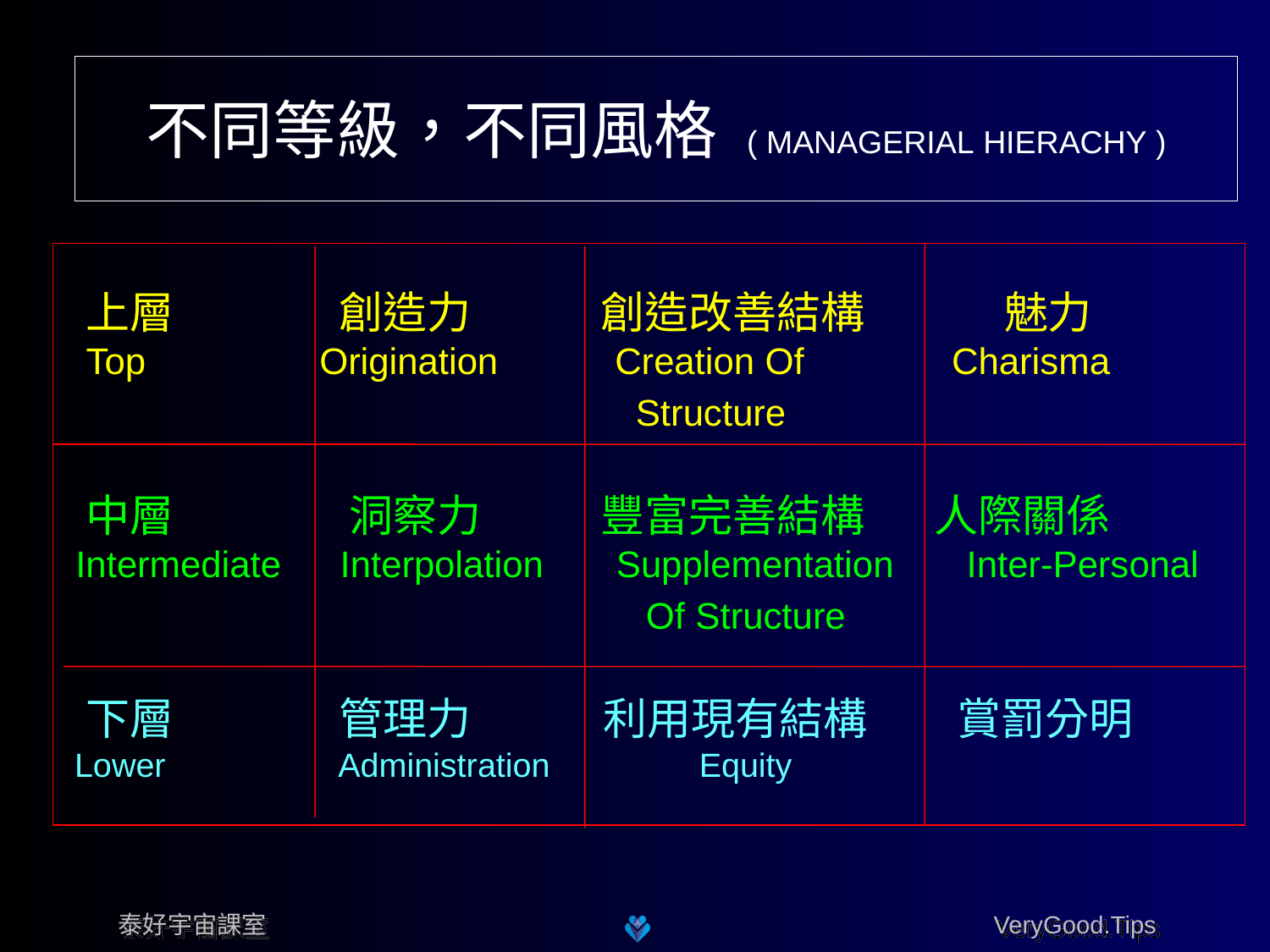

不同等級，不同風格 ( MANAGERIAL HIERACHY )
 上層		  創造力             創造改善結構	     魅力
  Top		Origination	    Creation Of	            Charisma
				      Structure

 中層		   洞察力            豐富完善結構       人際關係
 Intermediate	  Interpolation       Supplementation       Inter-Personal
				       Of Structure

 下層		  管理力	   利用現有結構         賞罰分明
 Lower		  Administration                Equity